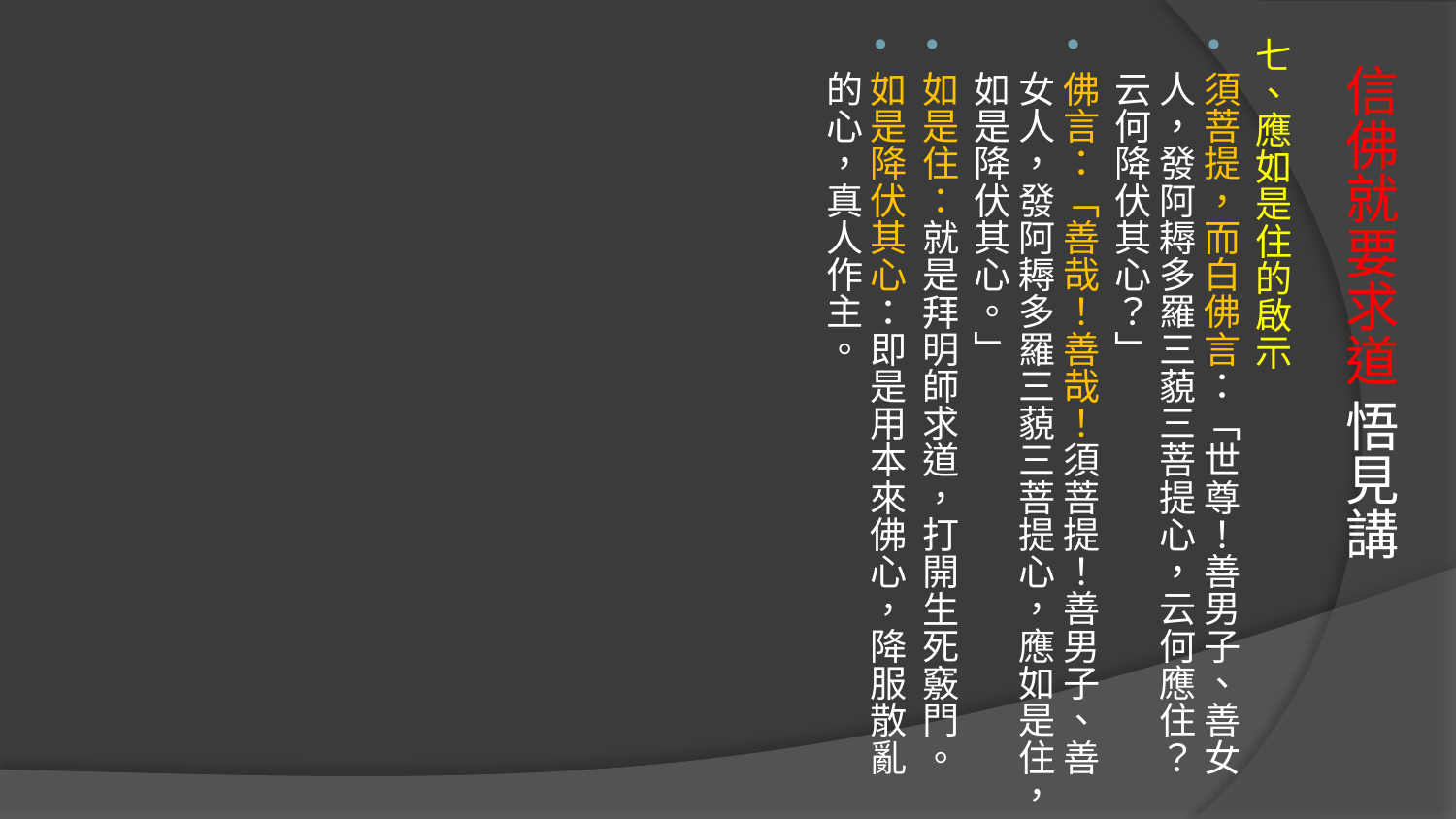

七、應如是住的啟示
須菩提，而白佛言：「世尊！善男子、善女人，發阿耨多羅三藐三菩提心，云何應住？云何降伏其心？」
佛言：「善哉！善哉！須菩提！善男子、善女人，發阿耨多羅三藐三菩提心，應如是住，如是降伏其心。」
如是住：就是拜明師求道，打開生死竅門。
如是降伏其心：即是用本來佛心，降服散亂的心，真人作主。

# 信佛就要求道 悟見講